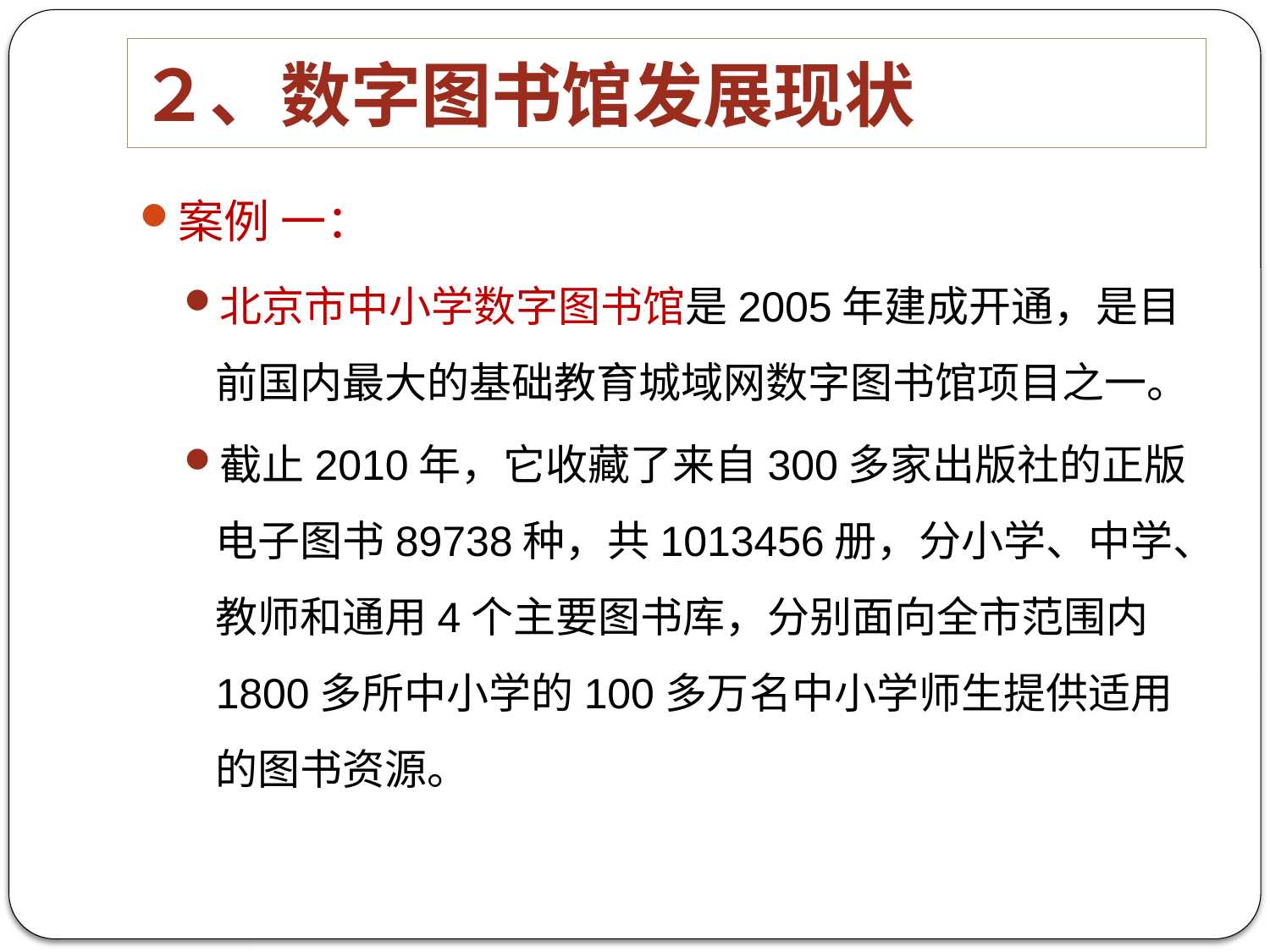

# ２、数字图书馆发展现状
案例 一：
北京市中小学数字图书馆是2005年建成开通，是目前国内最大的基础教育城域网数字图书馆项目之一。
截止2010年，它收藏了来自300多家出版社的正版电子图书89738种，共1013456册，分小学、中学、教师和通用4个主要图书库，分别面向全市范围内1800多所中小学的100多万名中小学师生提供适用的图书资源。